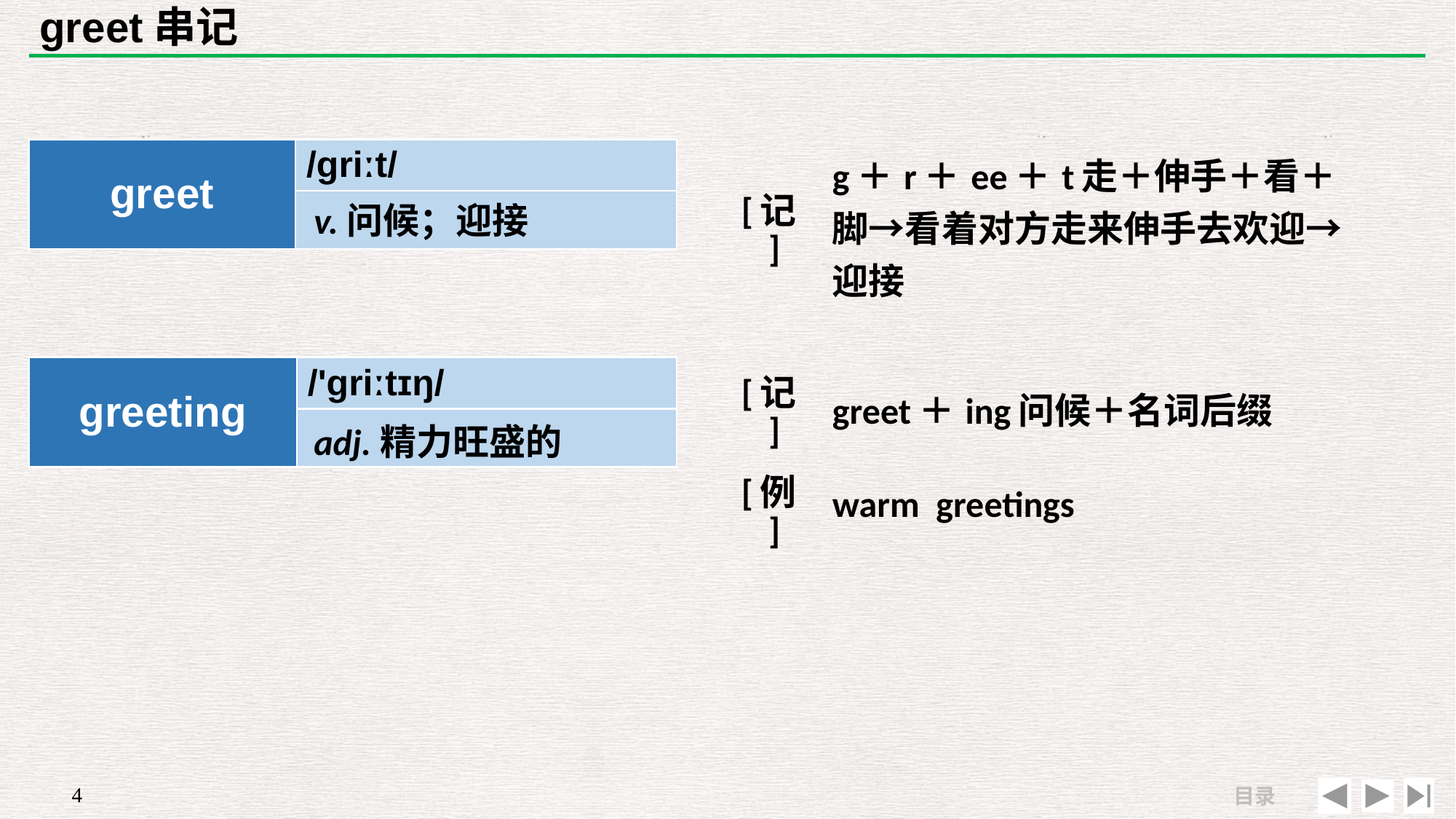

# greet串记

| greet | /ɡriːt/ |
| --- | --- |
|  |  |
| [记] | g＋r＋ee＋t走＋伸手＋看＋脚→看着对方走来伸手去欢迎→迎接 |
| --- | --- |
|  |  |
v.问候；迎接
| greeting | /'ɡriːtɪŋ/ |
| --- | --- |
|  |  |
| [记] | greet＋ing问候＋名词后缀 |
| --- | --- |
| [例] | warm greetings |
adj.精力旺盛的